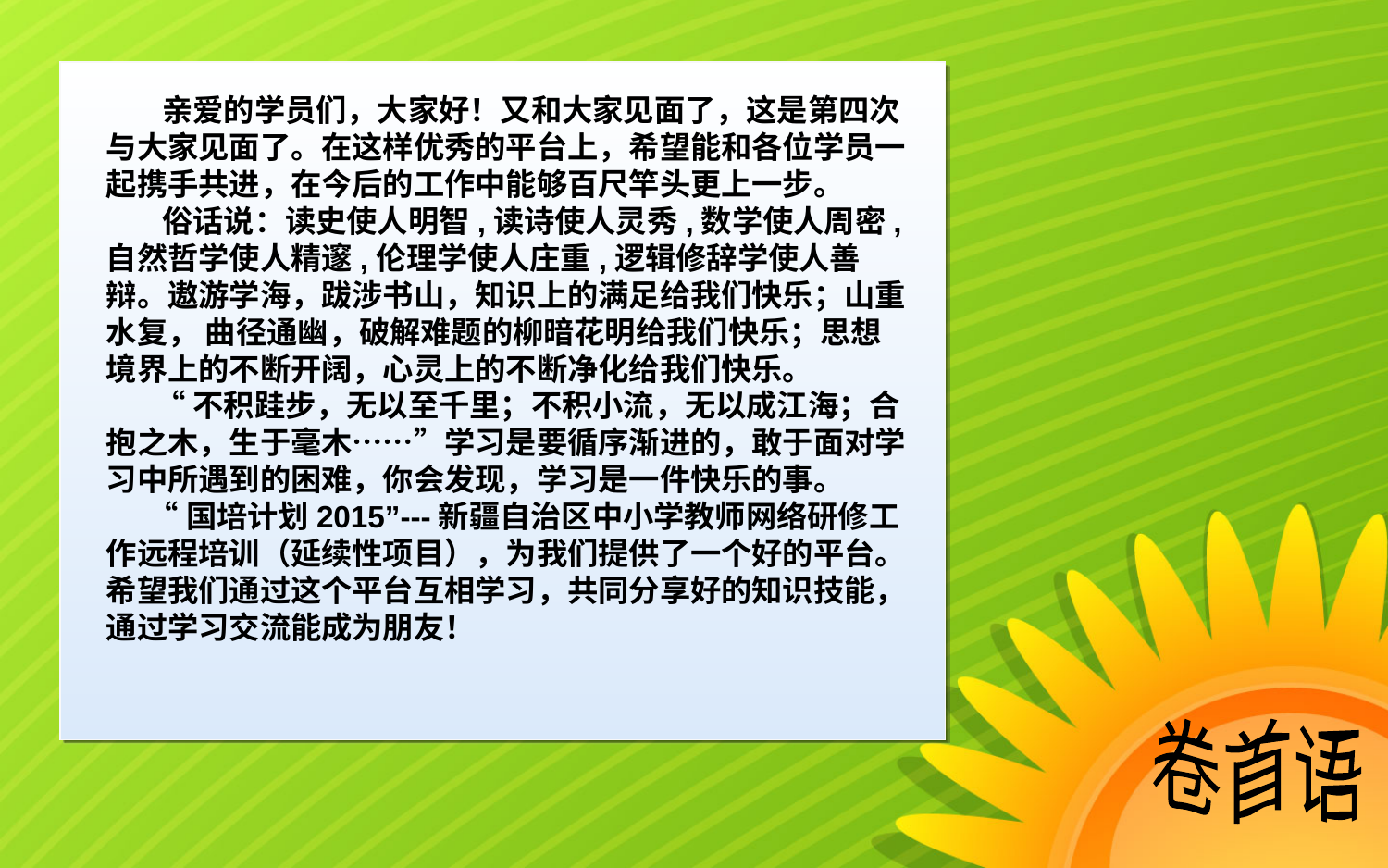

亲爱的学员们，大家好！又和大家见面了，这是第四次与大家见面了。在这样优秀的平台上，希望能和各位学员一起携手共进，在今后的工作中能够百尺竿头更上一步。
       俗话说：读史使人明智,读诗使人灵秀,数学使人周密,自然哲学使人精邃,伦理学使人庄重,逻辑修辞学使人善辩。遨游学海，跋涉书山，知识上的满足给我们快乐；山重水复， 曲径通幽，破解难题的柳暗花明给我们快乐；思想境界上的不断开阔，心灵上的不断净化给我们快乐。
       “不积跬步，无以至千里；不积小流，无以成江海；合抱之木，生于毫木……”学习是要循序渐进的，敢于面对学习中所遇到的困难，你会发现，学习是一件快乐的事。
      “国培计划2015”---新疆自治区中小学教师网络研修工作远程培训（延续性项目），为我们提供了一个好的平台。希望我们通过这个平台互相学习，共同分享好的知识技能，通过学习交流能成为朋友！
卷首语